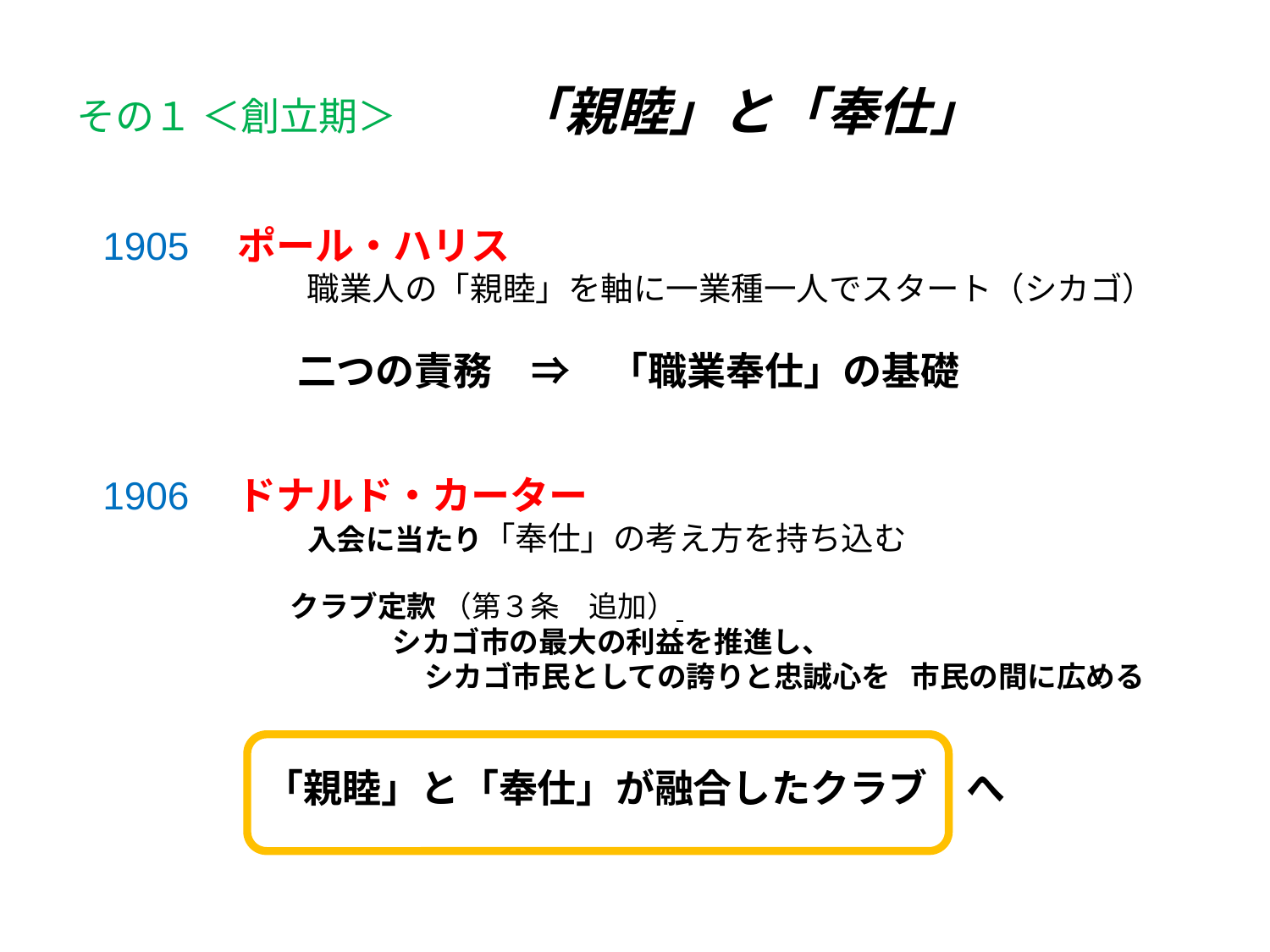

# その１ ＜創立期＞　　　「親睦」と「奉仕」
1905　ポール・ハリス
　　　　　　　職業人の「親睦」を軸に一業種一人でスタート（シカゴ）

　　　　　二つの責務　⇒　「職業奉仕」の基礎

1906　ドナルド・カーター
　　　　　　　入会に当たり「奉仕」の考え方を持ち込む

             　　　　クラブ定款 （第３条　追加）
　　　　　　             　シカゴ市の最大の利益を推進し、
　　　　　　　　　　　シカゴ市民としての誇りと忠誠心を   市民の間に広める

「親睦」と「奉仕」が融合したクラブ　へ